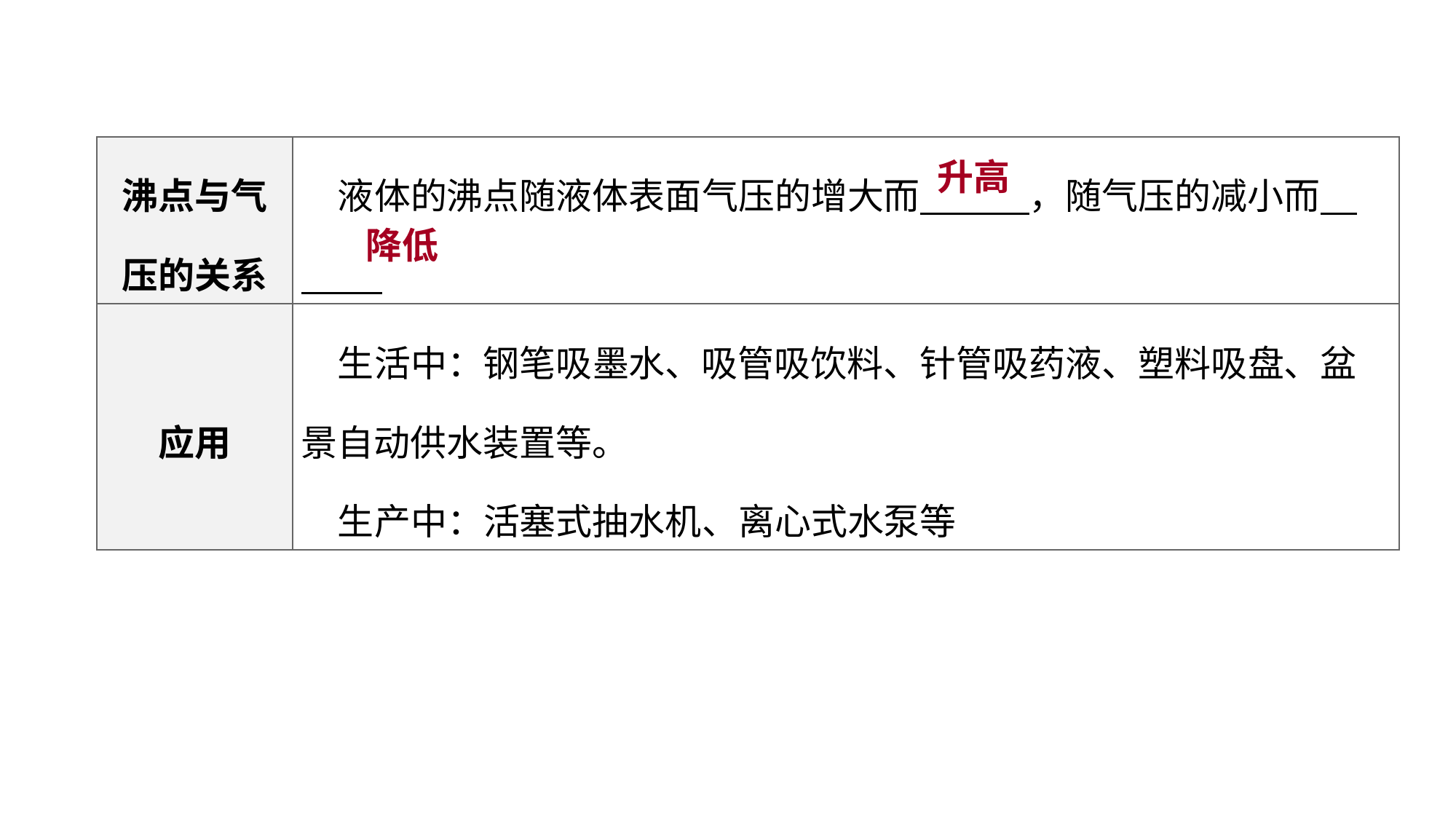

升高
| 沸点与气压的关系 | 液体的沸点随液体表面气压的增大而　　　，随气压的减小而 |
| --- | --- |
| 应用 | 生活中：钢笔吸墨水、吸管吸饮料、针管吸药液、塑料吸盘、盆景自动供水装置等。 　生产中：活塞式抽水机、离心式水泵等 |
降低
教材梳理 夯实基础